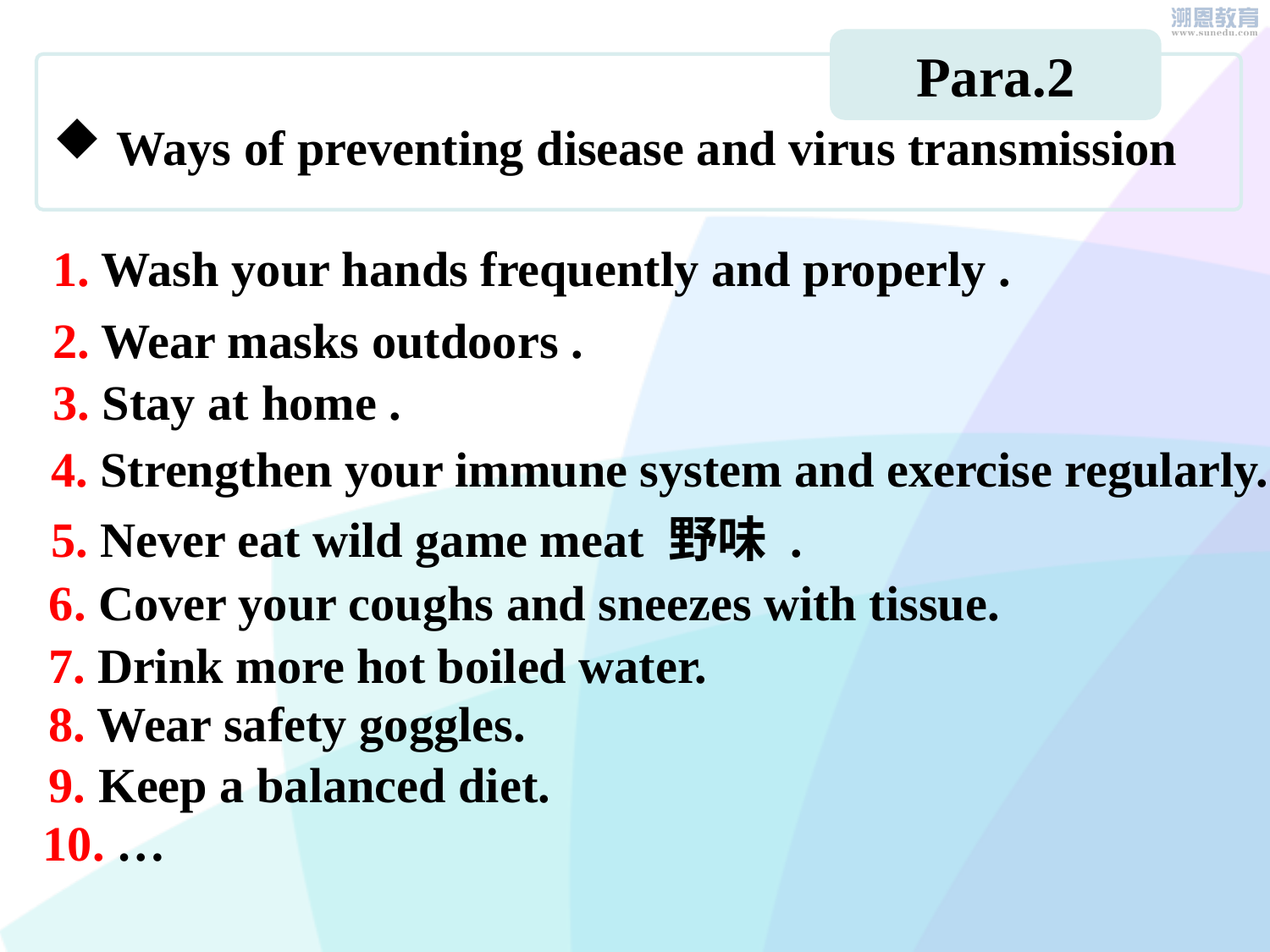

Para.2

Ways of preventing disease and virus transmission
1. Wash your hands frequently and properly .
2. Wear masks outdoors .
3. Stay at home .
4. Strengthen your immune system and exercise regularly.
5. Never eat wild game meat 野味 .
6. Cover your coughs and sneezes with tissue.
7. Drink more hot boiled water.
8. Wear safety goggles.
9. Keep a balanced diet.
10. …